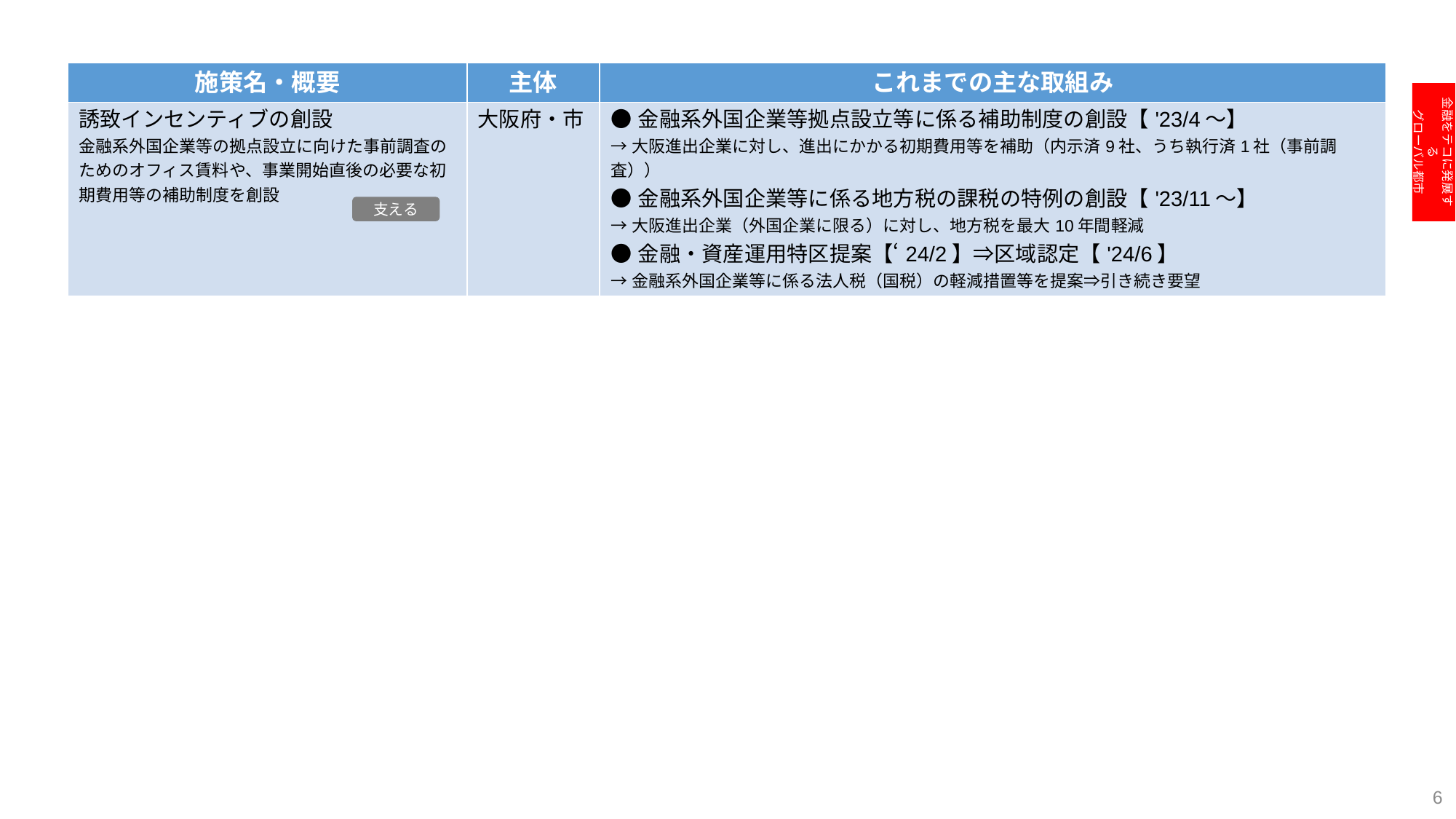

| 施策名・概要 | 主体 | これまでの主な取組み |
| --- | --- | --- |
| 誘致インセンティブの創設 金融系外国企業等の拠点設立に向けた事前調査のためのオフィス賃料や、事業開始直後の必要な初期費用等の補助制度を創設 | 大阪府・市 | ●金融系外国企業等拠点設立等に係る補助制度の創設【'23/4～】 →大阪進出企業に対し、進出にかかる初期費用等を補助（内示済9社、うち執行済1社（事前調査）） ●金融系外国企業等に係る地方税の課税の特例の創設【'23/11～】 →大阪進出企業（外国企業に限る）に対し、地方税を最大10年間軽減 ●金融・資産運用特区提案【‘24/2】⇒区域認定【'24/6】 →金融系外国企業等に係る法人税（国税）の軽減措置等を提案⇒引き続き要望 |
金融をテコに発展する
グローバル都市
支える
6